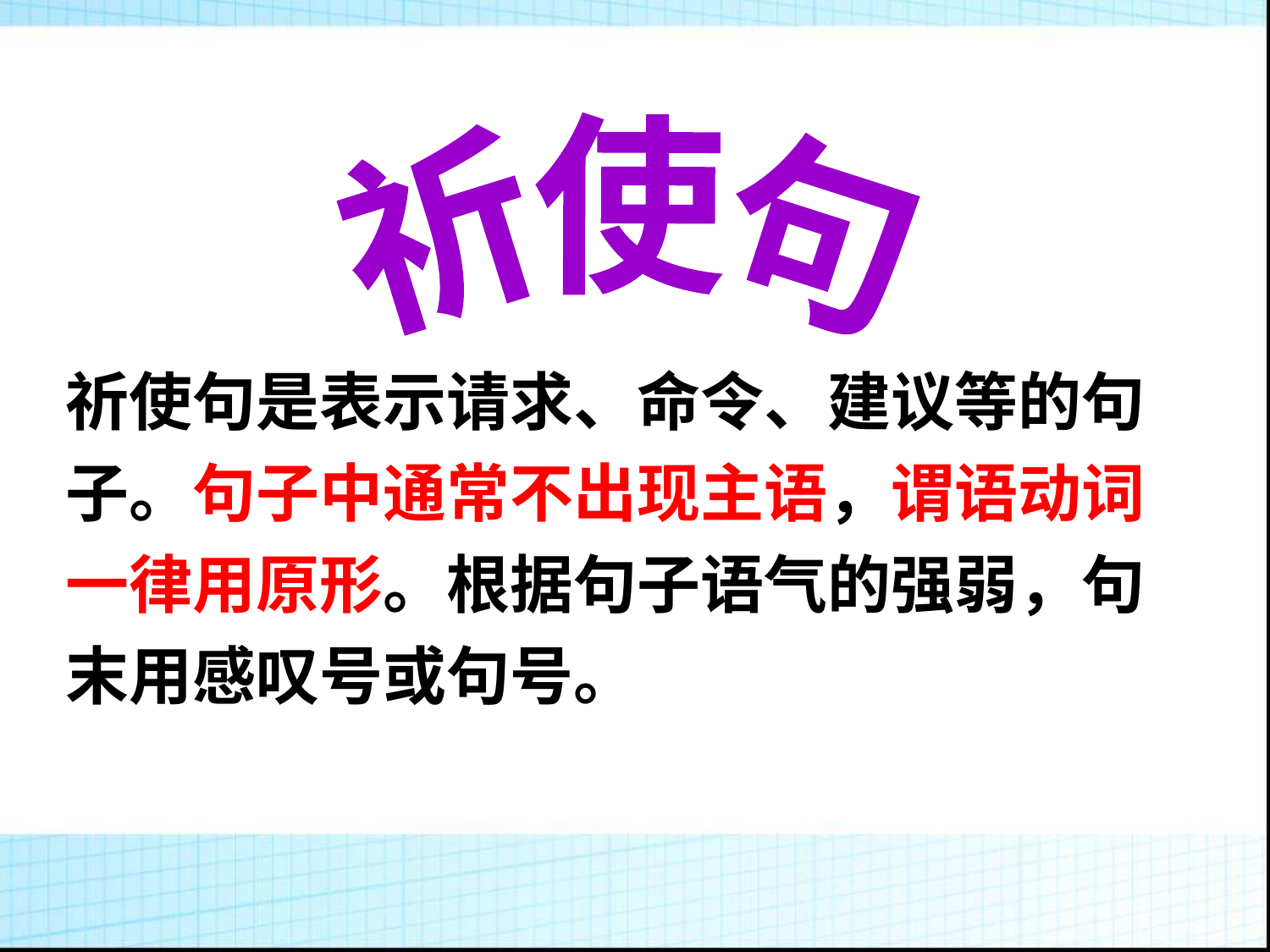

祈使句
祈使句是表示请求、命令、建议等的句子。句子中通常不出现主语，谓语动词一律用原形。根据句子语气的强弱，句末用感叹号或句号。